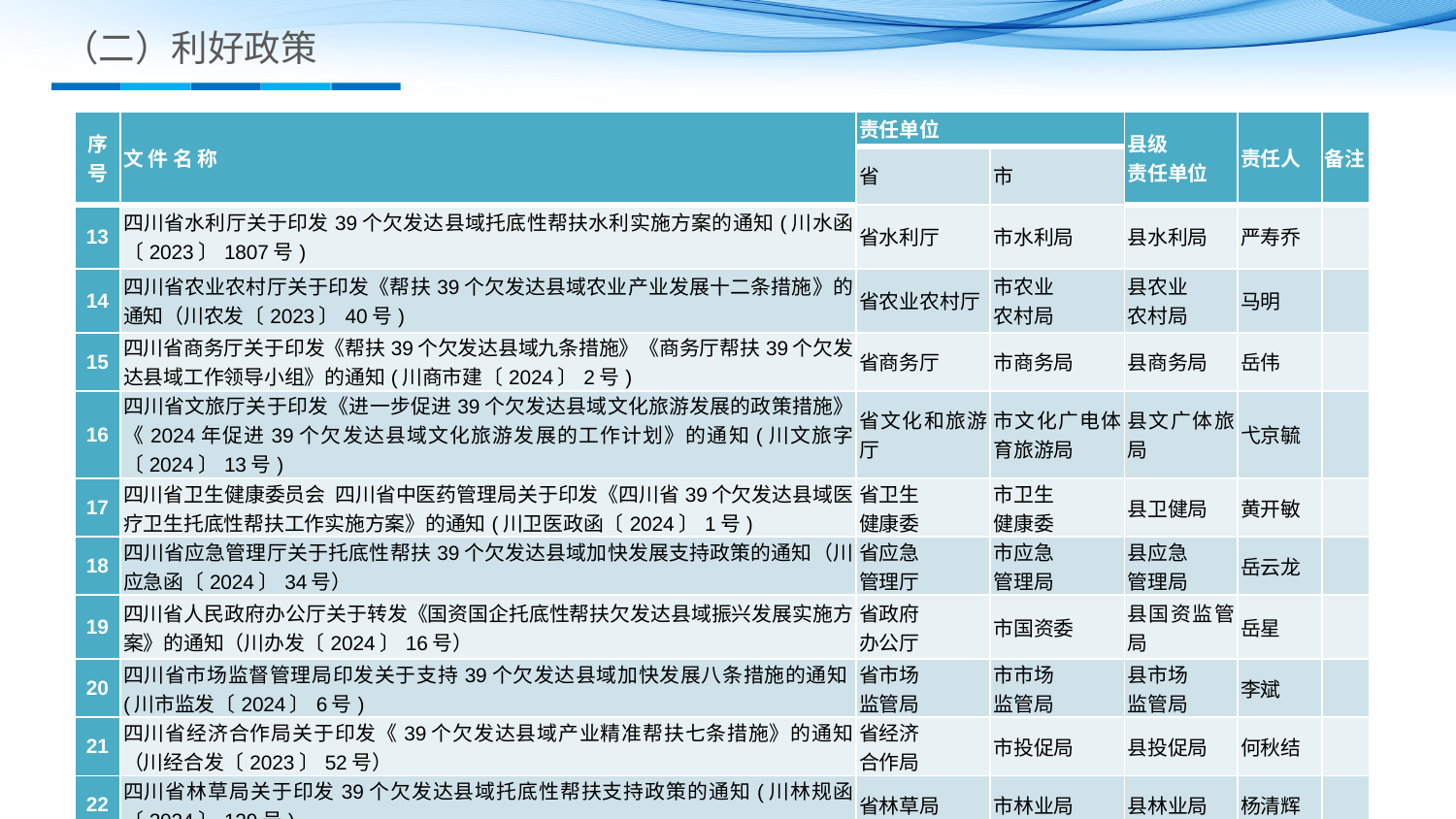

（二）利好政策

| 序号 | 文 件 名 称 | 责任单位 |  | 县级 责任单位 | 责任人 | 备注 |
| --- | --- | --- | --- | --- | --- | --- |
|  |  | 省 | 市 |  |  |  |
| 13 | 四川省水利厅关于印发39个欠发达县域托底性帮扶水利实施方案的通知(川水函〔2023〕1807号) | 省水利厅 | 市水利局 | 县水利局 | 严寿乔 |  |
| 14 | 四川省农业农村厅关于印发《帮扶39个欠发达县域农业产业发展十二条措施》的通知（川农发〔2023〕40号) | 省农业农村厅 | 市农业 农村局 | 县农业 农村局 | 马明 |  |
| 15 | 四川省商务厅关于印发《帮扶39个欠发达县域九条措施》《商务厅帮扶39个欠发达县域工作领导小组》的通知(川商市建〔2024〕2号) | 省商务厅 | 市商务局 | 县商务局 | 岳伟 |  |
| 16 | 四川省文旅厅关于印发《进一步促进39个欠发达县域文化旅游发展的政策措施》《2024年促进39个欠发达县域文化旅游发展的工作计划》的通知(川文旅字〔2024〕13号) | 省文化和旅游厅 | 市文化广电体育旅游局 | 县文广体旅局 | 弋京毓 |  |
| 17 | 四川省卫生健康委员会 四川省中医药管理局关于印发《四川省39个欠发达县域医疗卫生托底性帮扶工作实施方案》的通知(川卫医政函〔2024〕1号) | 省卫生 健康委 | 市卫生 健康委 | 县卫健局 | 黄开敏 |  |
| 18 | 四川省应急管理厅关于托底性帮扶39个欠发达县域加快发展支持政策的通知（川应急函〔2024〕34号） | 省应急 管理厅 | 市应急 管理局 | 县应急 管理局 | 岳云龙 |  |
| 19 | 四川省人民政府办公厅关于转发《国资国企托底性帮扶欠发达县域振兴发展实施方案》的通知（川办发〔2024〕16号） | 省政府 办公厅 | 市国资委 | 县国资监管局 | 岳星 |  |
| 20 | 四川省市场监督管理局印发关于支持39个欠发达县域加快发展八条措施的通知(川市监发〔2024〕6号) | 省市场 监管局 | 市市场 监管局 | 县市场 监管局 | 李斌 |  |
| 21 | 四川省经济合作局关于印发《39个欠发达县域产业精准帮扶七条措施》的通知（川经合发〔2023〕52号） | 省经济 合作局 | 市投促局 | 县投促局 | 何秋结 |  |
| 22 | 四川省林草局关于印发39个欠发达县域托底性帮扶支持政策的通知(川林规函〔2024〕129号) | 省林草局 | 市林业局 | 县林业局 | 杨清辉 |  |
| 23 | 四川省供销社关于印发《支持39个欠发达县域加快发展的帮扶措施》的通知(川供办〔2024〕28号) | 省供销社 | 市供销社 | 县供销社 | 王乐 |  |
| 24 | 四川省工商业联合委员会关于印发《省工商联系统推进39个欠发达县域托底性帮扶工作方案》的通知 | 省工商联 | 市工商联 | 县工商联 | 黄钧 |  |